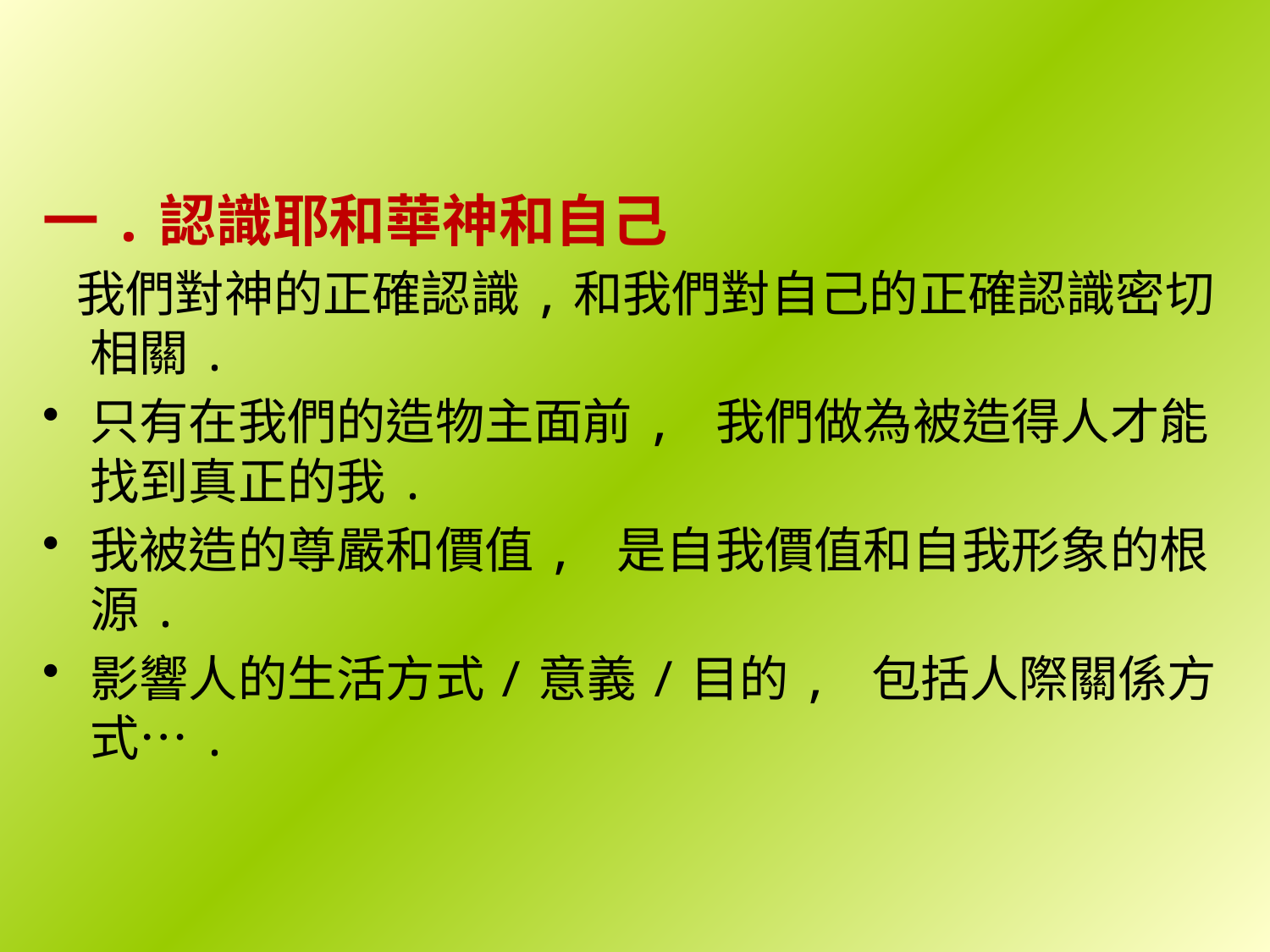

一.認識耶和華神和自己
  我們對神的正確認識,和我們對自己的正確認識密切相關.
只有在我們的造物主面前, 我們做為被造得人才能找到真正的我.
我被造的尊嚴和價值, 是自我價值和自我形象的根源.
影響人的生活方式/意義/目的, 包括人際關係方式….